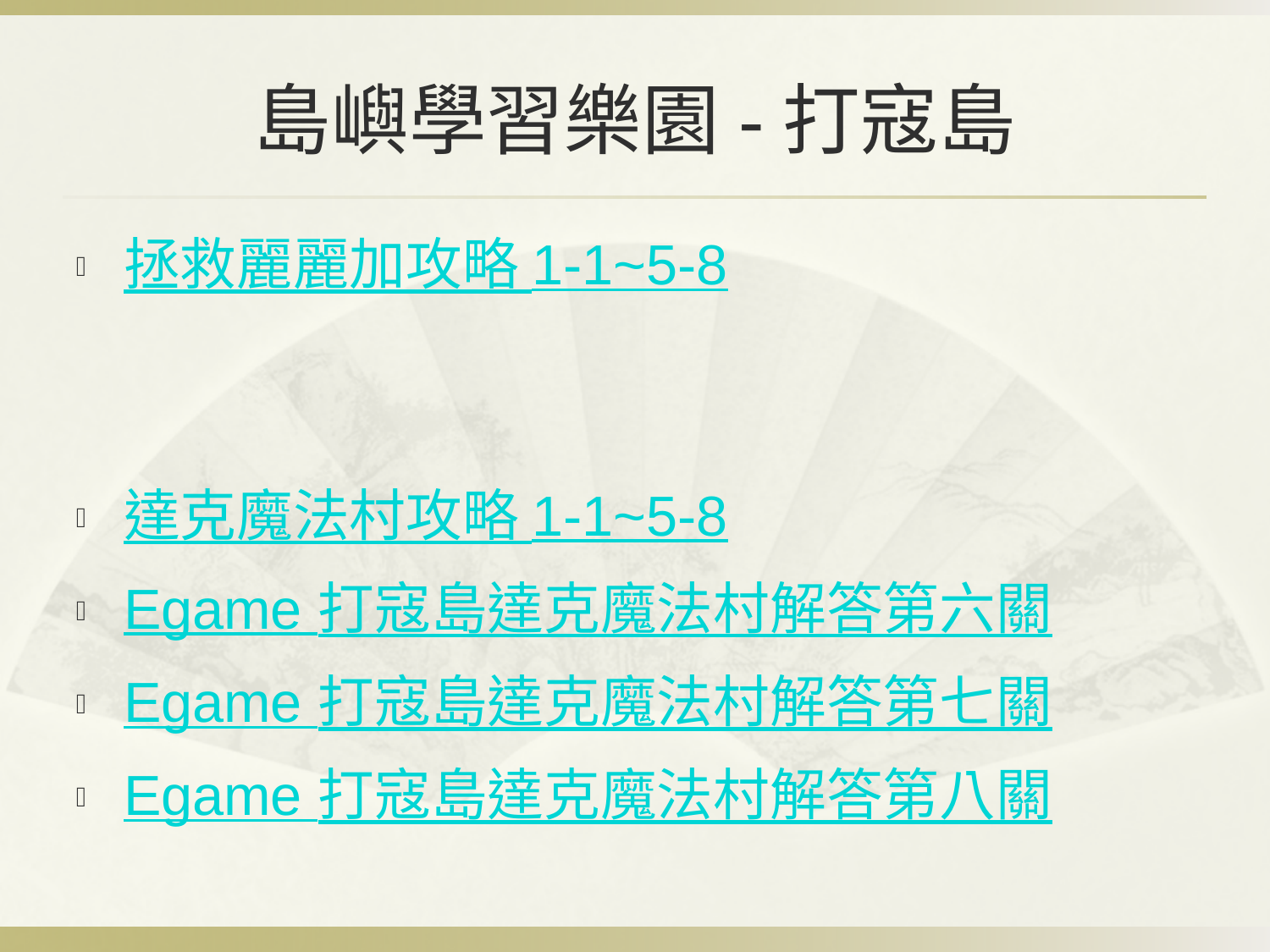

# 島嶼學習樂園-打寇島
拯救麗麗加攻略 1-1~5-8

達克魔法村攻略 1-1~5-8
Egame 打寇島達克魔法村解答第六關
Egame 打寇島達克魔法村解答第七關
Egame 打寇島達克魔法村解答第八關